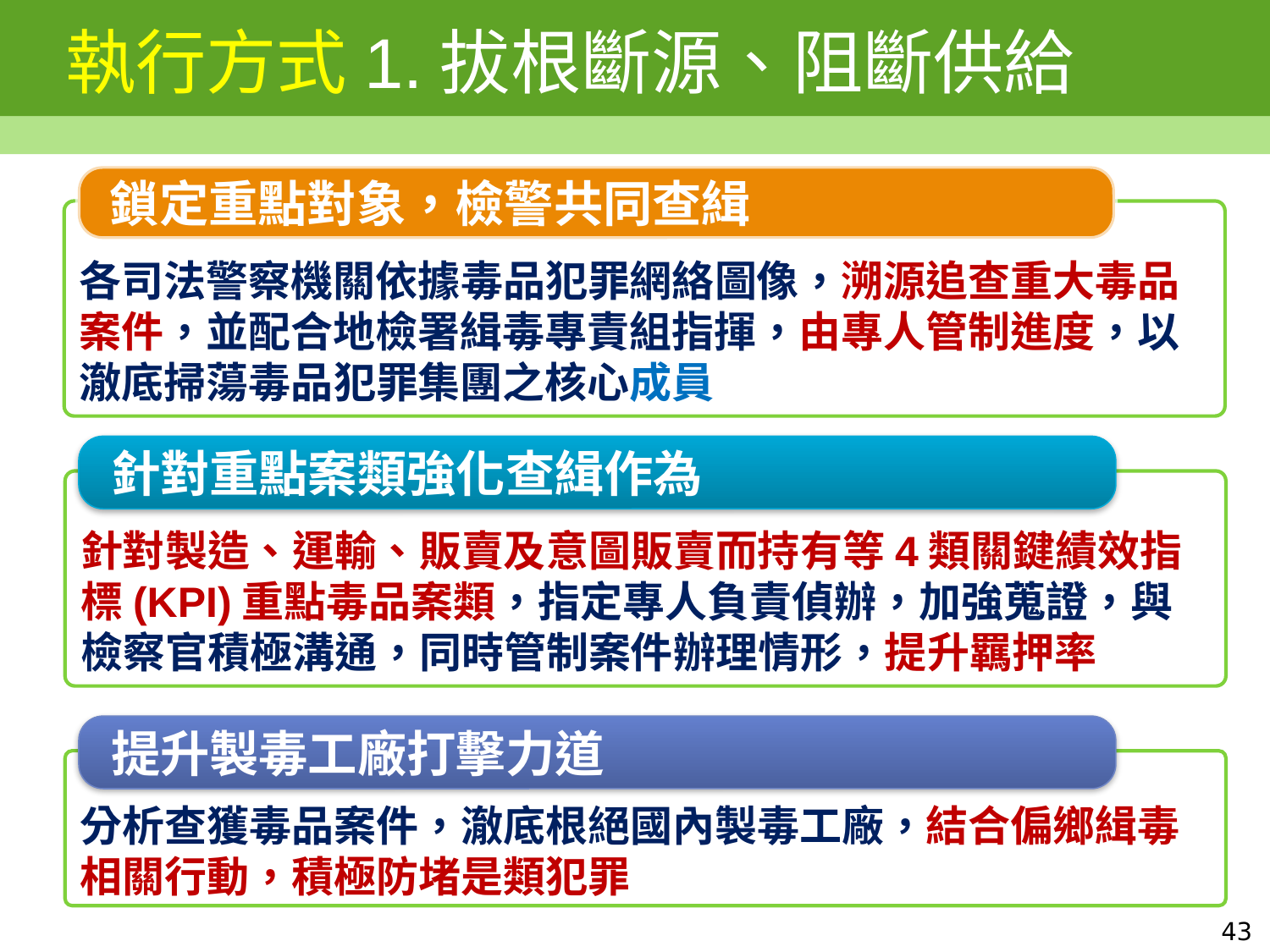

# 執行方式1.拔根斷源、阻斷供給
鎖定重點對象，檢警共同查緝
各司法警察機關依據毒品犯罪網絡圖像，溯源追查重大毒品案件，並配合地檢署緝毒專責組指揮，由專人管制進度，以澈底掃蕩毒品犯罪集團之核心成員
針對重點案類強化查緝作為
針對製造、運輸、販賣及意圖販賣而持有等4類關鍵績效指標(KPI)重點毒品案類，指定專人負責偵辦，加強蒐證，與檢察官積極溝通，同時管制案件辦理情形，提升羈押率
提升製毒工廠打擊力道
分析查獲毒品案件，澈底根絕國內製毒工廠，結合偏鄉緝毒相關行動，積極防堵是類犯罪
43